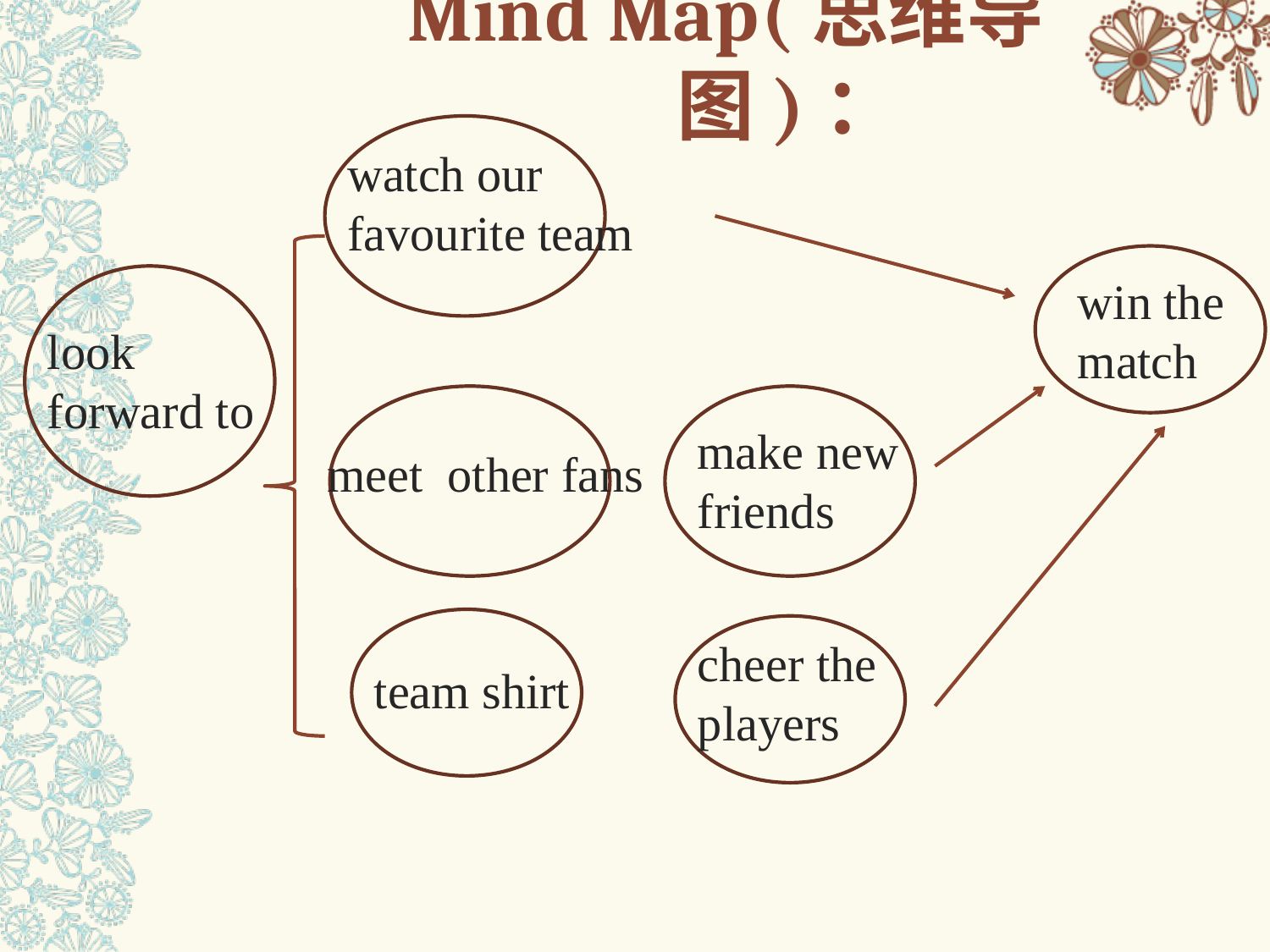

# Mind Map(思维导图)：

watch our favourite team

win the match

look forward to

meet  other fans

make new friends

team shirt

cheer the players